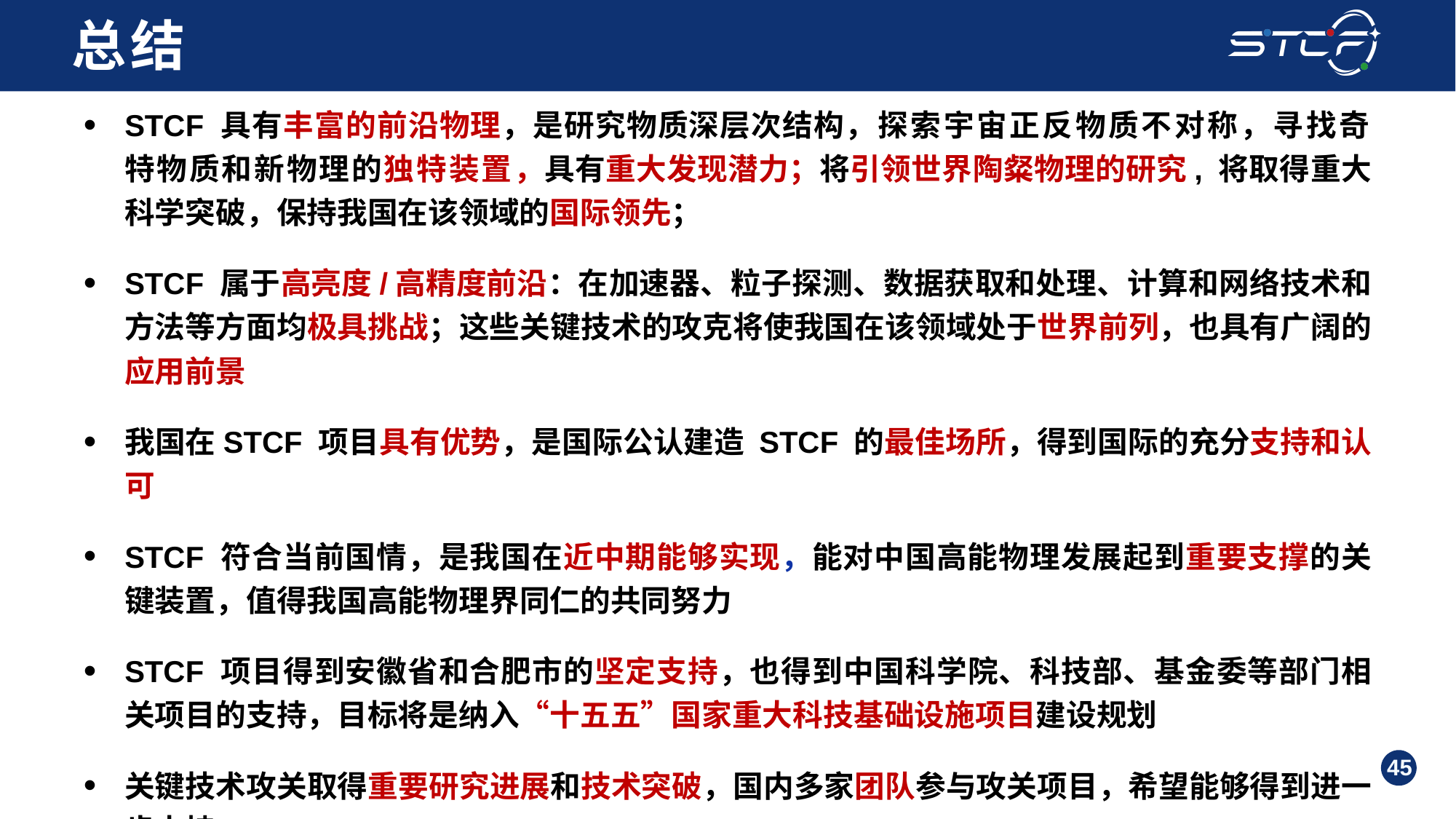

# 总结
STCF 具有丰富的前沿物理，是研究物质深层次结构，探索宇宙正反物质不对称，寻找奇特物质和新物理的独特装置，具有重大发现潜力；将引领世界陶粲物理的研究, 将取得重大科学突破，保持我国在该领域的国际领先；
STCF 属于高亮度/高精度前沿：在加速器、粒子探测、数据获取和处理、计算和网络技术和方法等方面均极具挑战；这些关键技术的攻克将使我国在该领域处于世界前列，也具有广阔的应用前景
我国在STCF 项目具有优势，是国际公认建造 STCF 的最佳场所，得到国际的充分支持和认可
STCF 符合当前国情，是我国在近中期能够实现，能对中国高能物理发展起到重要支撑的关键装置，值得我国高能物理界同仁的共同努力
STCF 项目得到安徽省和合肥市的坚定支持，也得到中国科学院、科技部、基金委等部门相关项目的支持，目标将是纳入“十五五”国家重大科技基础设施项目建设规划
关键技术攻关取得重要研究进展和技术突破，国内多家团队参与攻关项目，希望能够得到进一步支持